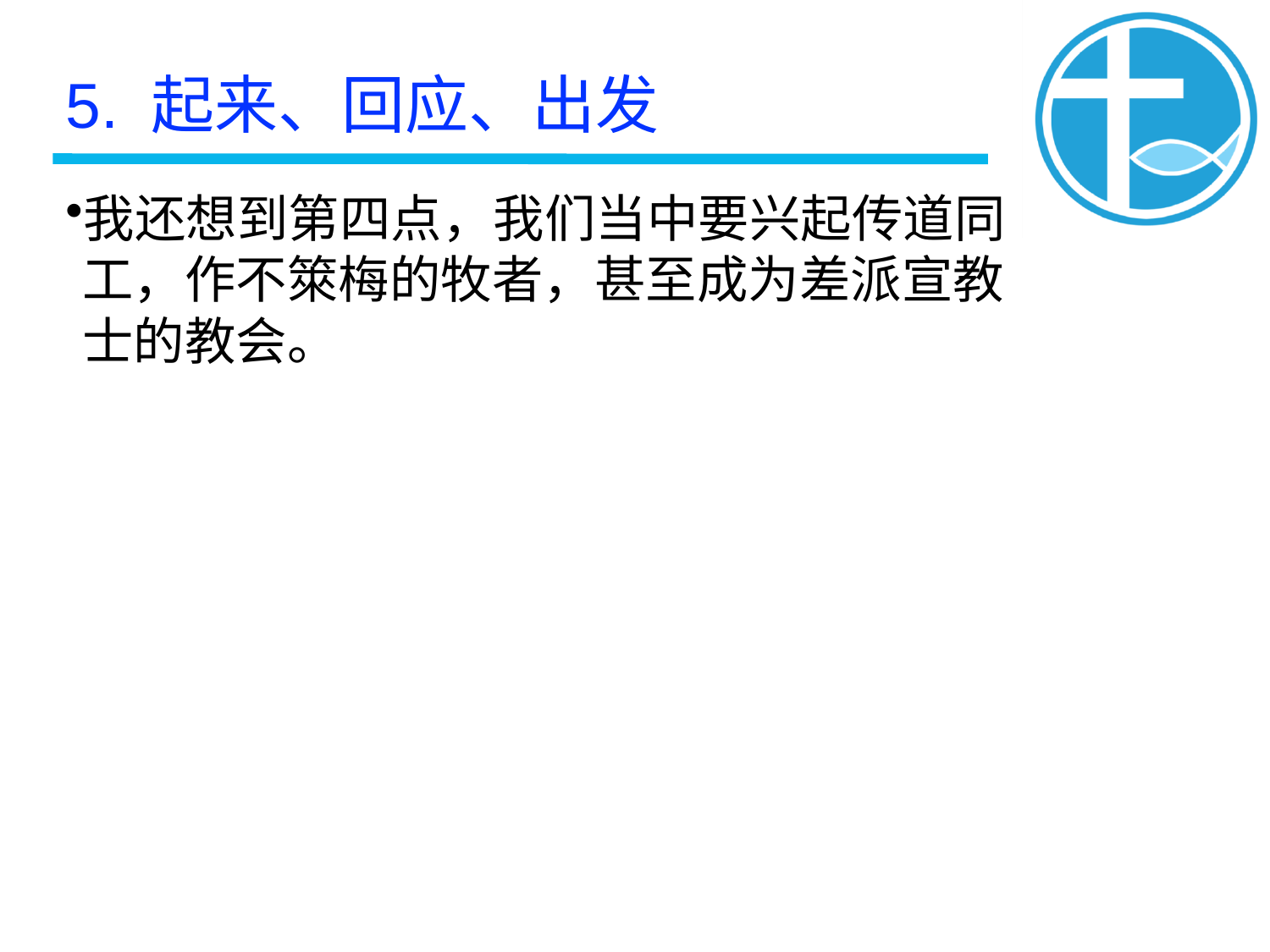

5. 起来、回应、出发
我还想到第四点，我们当中要兴起传道同工，作不箂梅的牧者，甚至成为差派宣教士的教会。